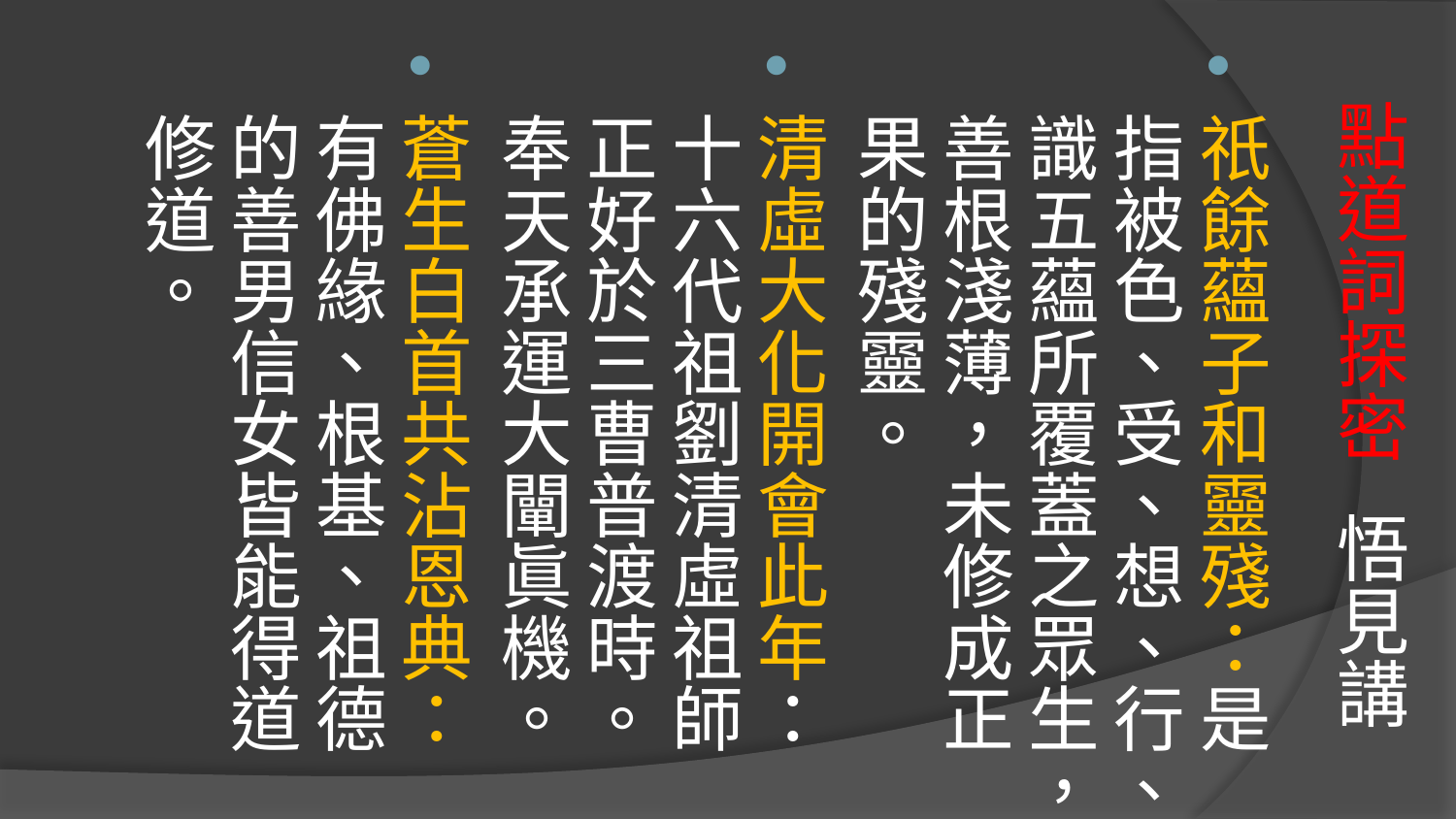

祇餘蘊子和靈殘：是指被色、受、想、行、識五蘊所覆蓋之眾生，善根淺薄，未修成正果的殘靈。
清虛大化開會此年：十六代祖劉清虛祖師正好於三曹普渡時。奉天承運大闡眞機。
蒼生白首共沾恩典：有佛緣、根基、祖德的善男信女皆能得道修道。

# 點道詞探密   悟見講